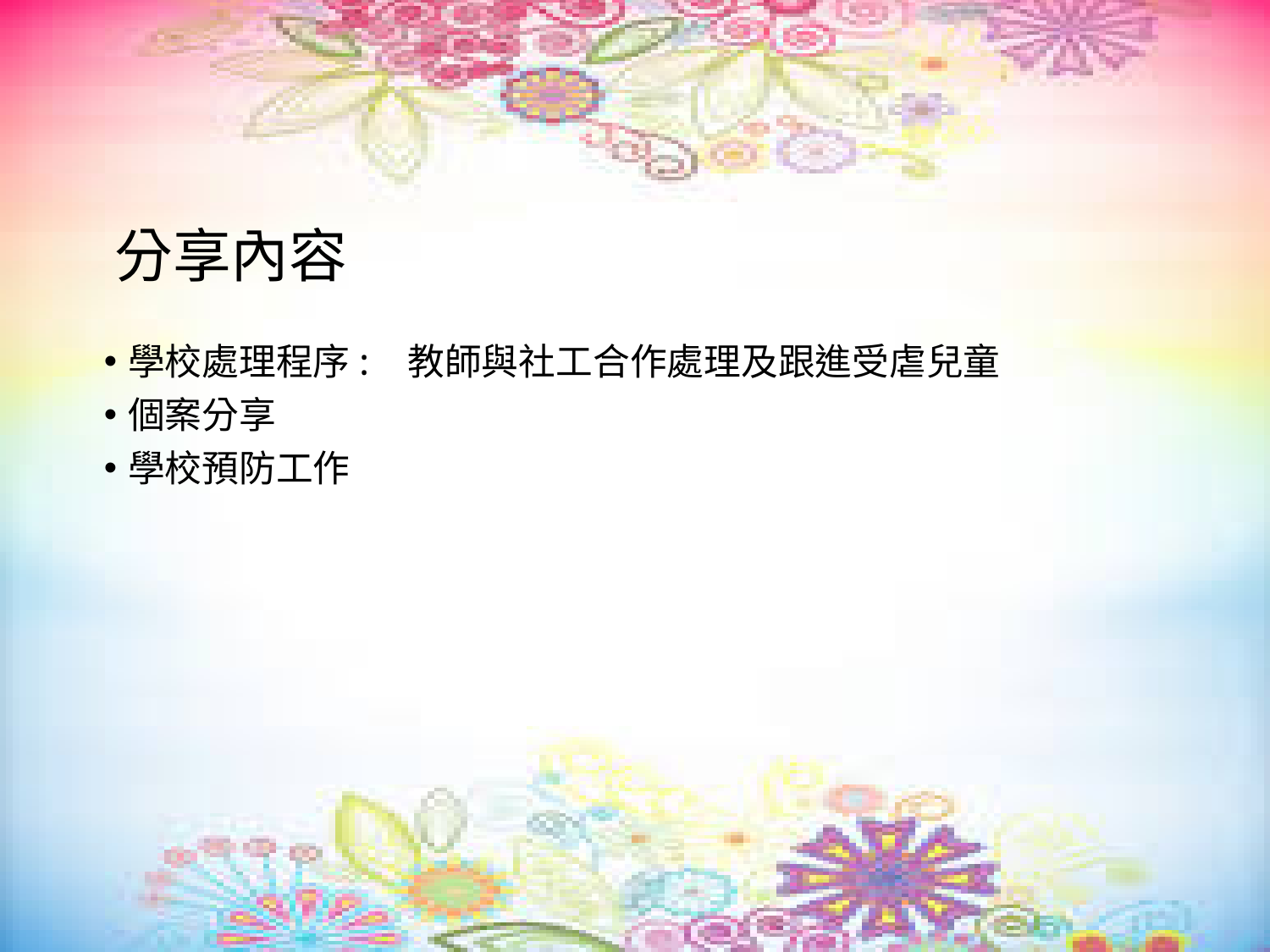

# 分享內容
學校處理程序:   教師與社工合作處理及跟進受虐兒童
個案分享
學校預防工作